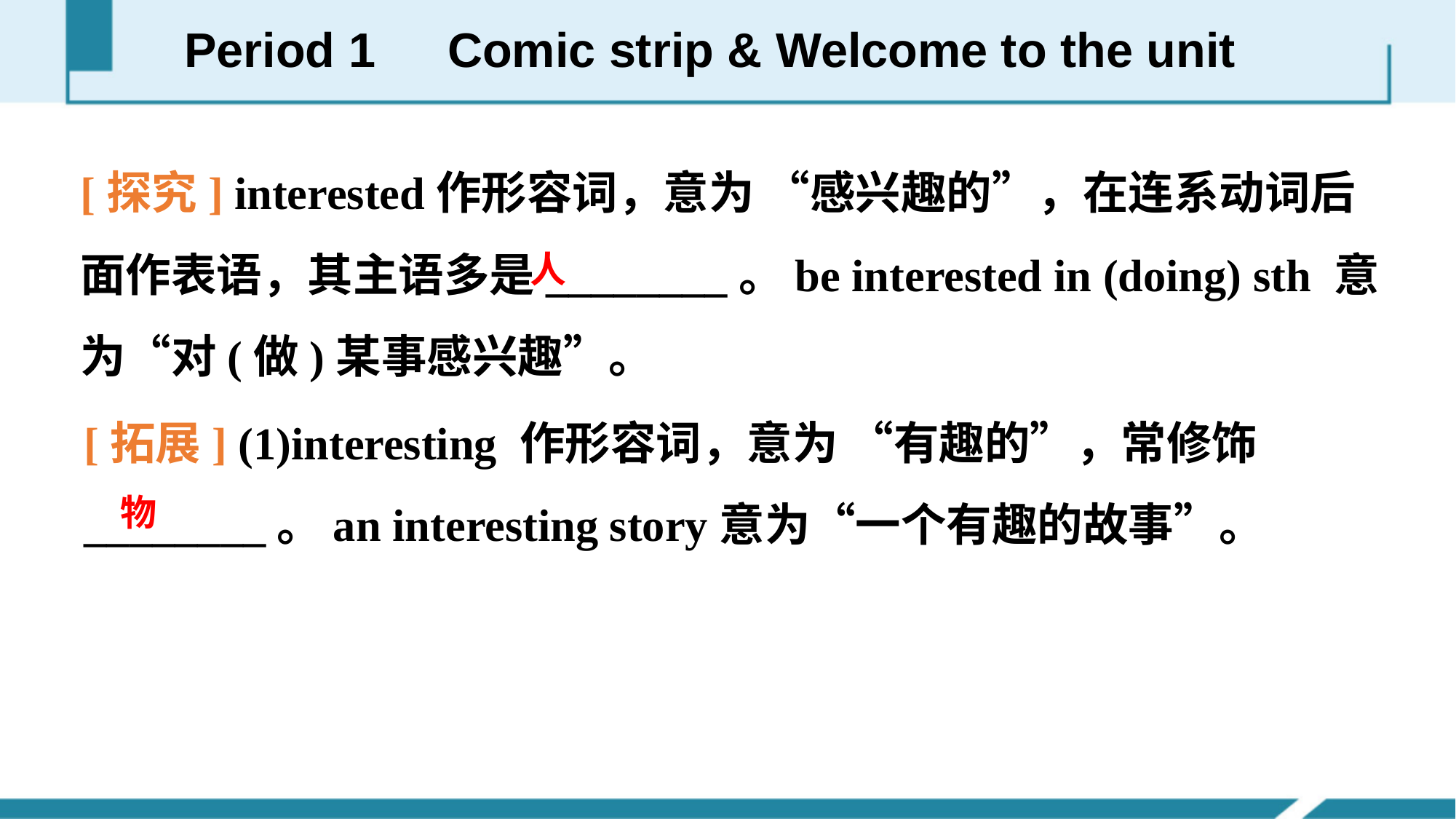

Period 1　Comic strip & Welcome to the unit
[探究] interested作形容词，意为 “感兴趣的”，在连系动词后面作表语，其主语多是________。be interested in (doing) sth 意为“对(做)某事感兴趣”。
人
[拓展] (1)interesting 作形容词，意为 “有趣的”，常修饰________。an interesting story意为“一个有趣的故事”。
物